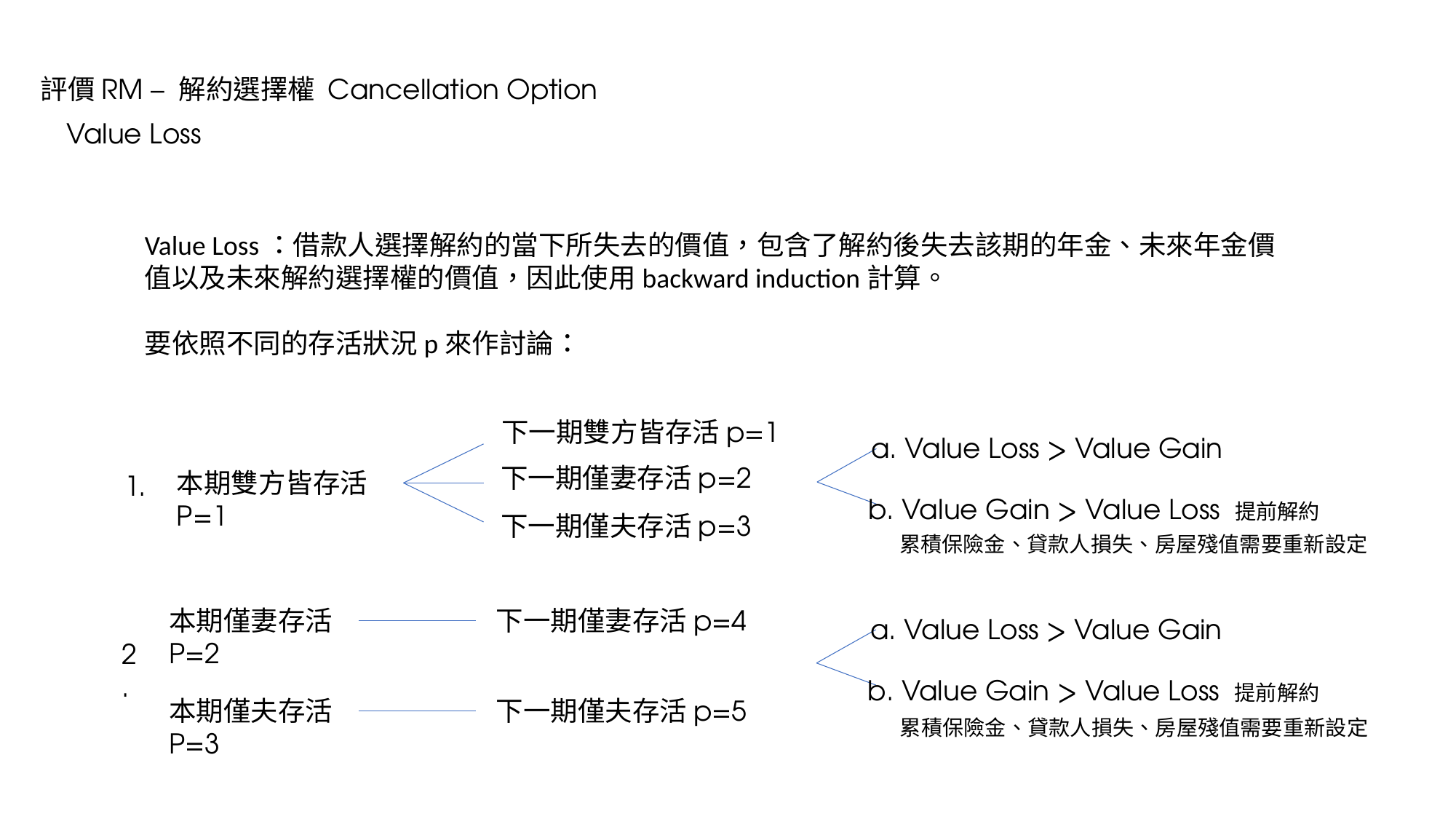

評價RM – 解約選擇權 Cancellation Option
Value Loss
Value Loss：借款人選擇解約的當下所失去的價值，包含了解約後失去該期的年金、未來年金價值以及未來解約選擇權的價值，因此使用backward induction計算。

要依照不同的存活狀況p來作討論：
下一期雙方皆存活p=1
a. Value Loss > Value Gain
下一期僅妻存活p=2
本期雙方皆存活
P=1
1.
b. Value Gain > Value Loss 提前解約
下一期僅夫存活p=3
累積保險金、貸款人損失、房屋殘值需要重新設定
本期僅妻存活
P=2
下一期僅妻存活p=4
a. Value Loss > Value Gain
2.
b. Value Gain > Value Loss 提前解約
本期僅夫存活
P=3
下一期僅夫存活p=5
累積保險金、貸款人損失、房屋殘值需要重新設定